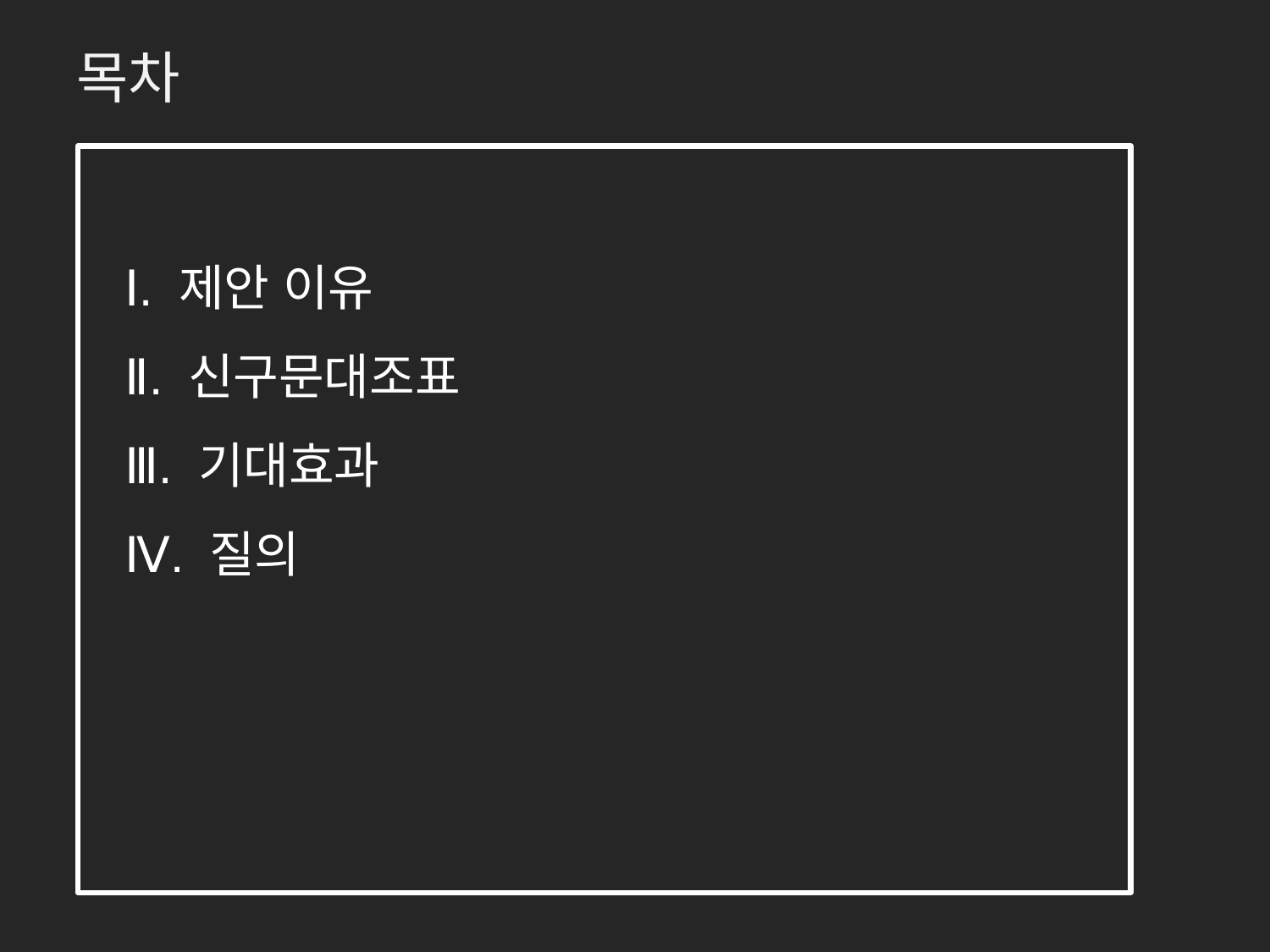

목차
#

Ⅰ. 제안 이유
Ⅱ. 신구문대조표
Ⅲ. 기대효과
Ⅳ. 질의